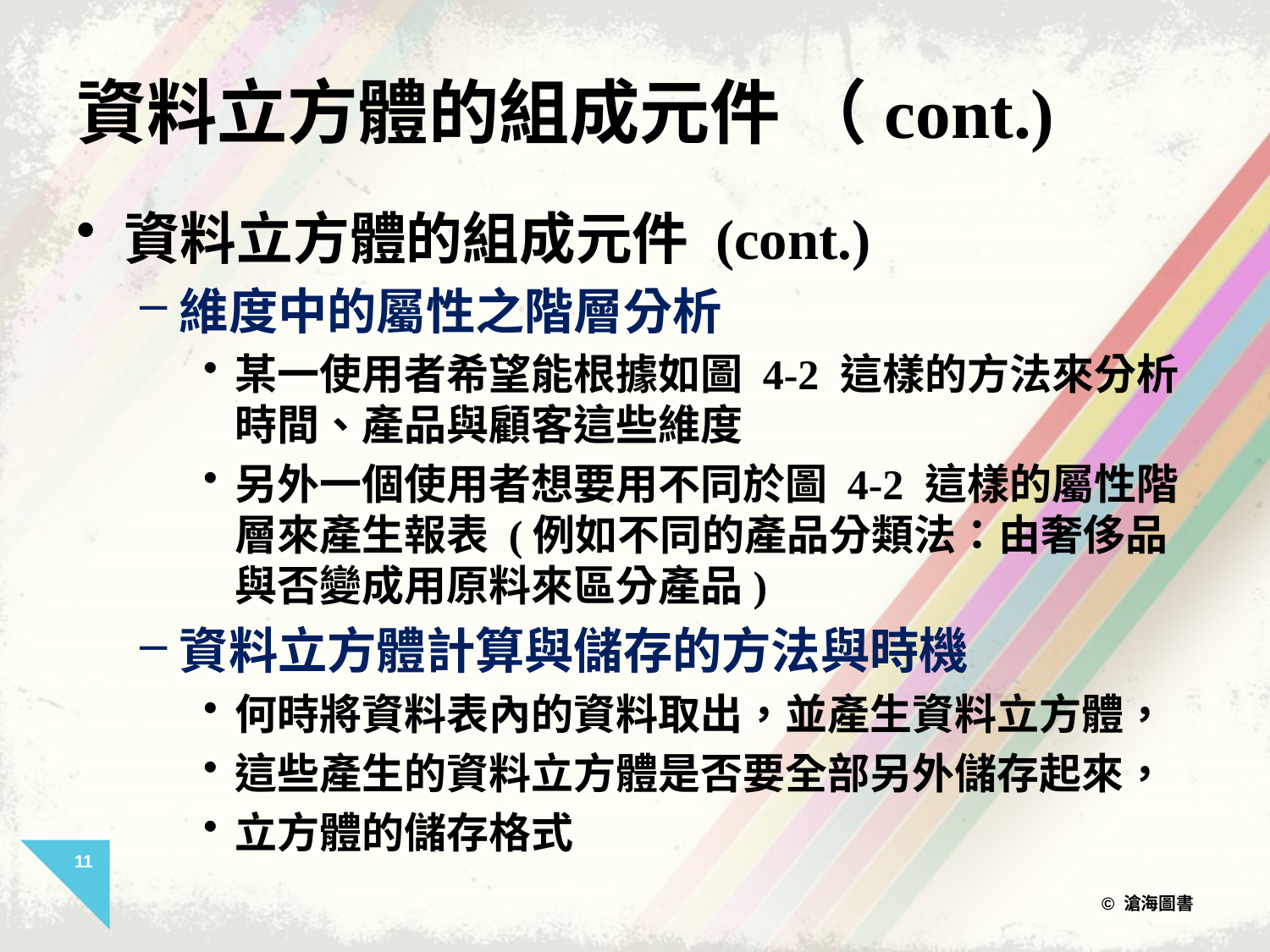

# 資料立方體的組成元件 （cont.)
資料立方體的組成元件 (cont.)
維度中的屬性之階層分析
某一使用者希望能根據如圖 4-2 這樣的方法來分析時間、產品與顧客這些維度
另外一個使用者想要用不同於圖 4-2 這樣的屬性階層來產生報表 (例如不同的產品分類法：由奢侈品與否變成用原料來區分產品)
資料立方體計算與儲存的方法與時機
何時將資料表內的資料取出，並產生資料立方體，
這些產生的資料立方體是否要全部另外儲存起來，
立方體的儲存格式
11
© 滄海圖書